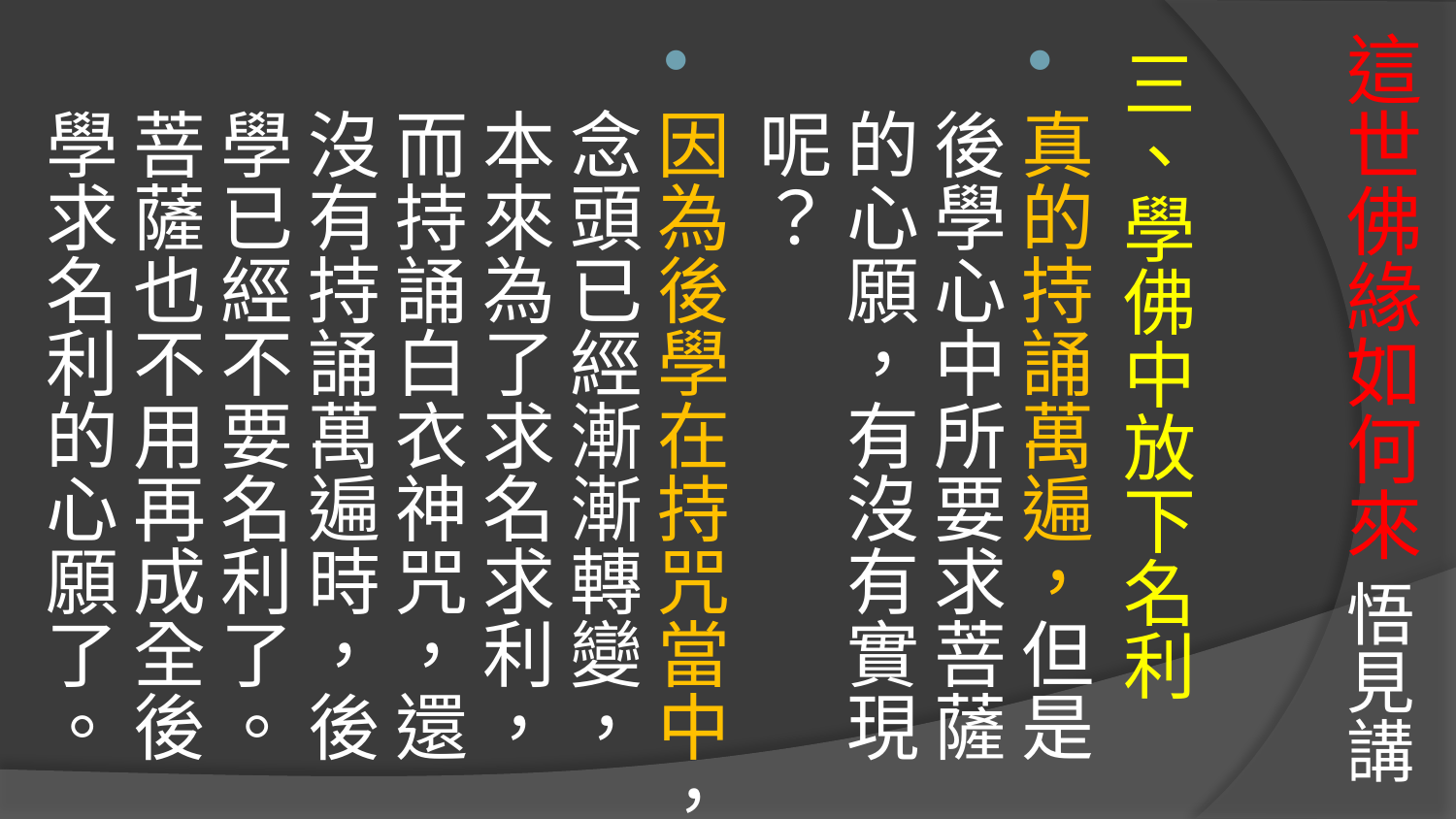

# 這世佛緣如何來 悟見講
三、學佛中放下名利
真的持誦萬遍，但是後學心中所要求菩薩的心願，有沒有實現呢？
因為後學在持咒當中，念頭已經漸漸轉變，本來為了求名求利，而持誦白衣神咒，還沒有持誦萬遍時，後學已經不要名利了。菩薩也不用再成全後學求名利的心願了。